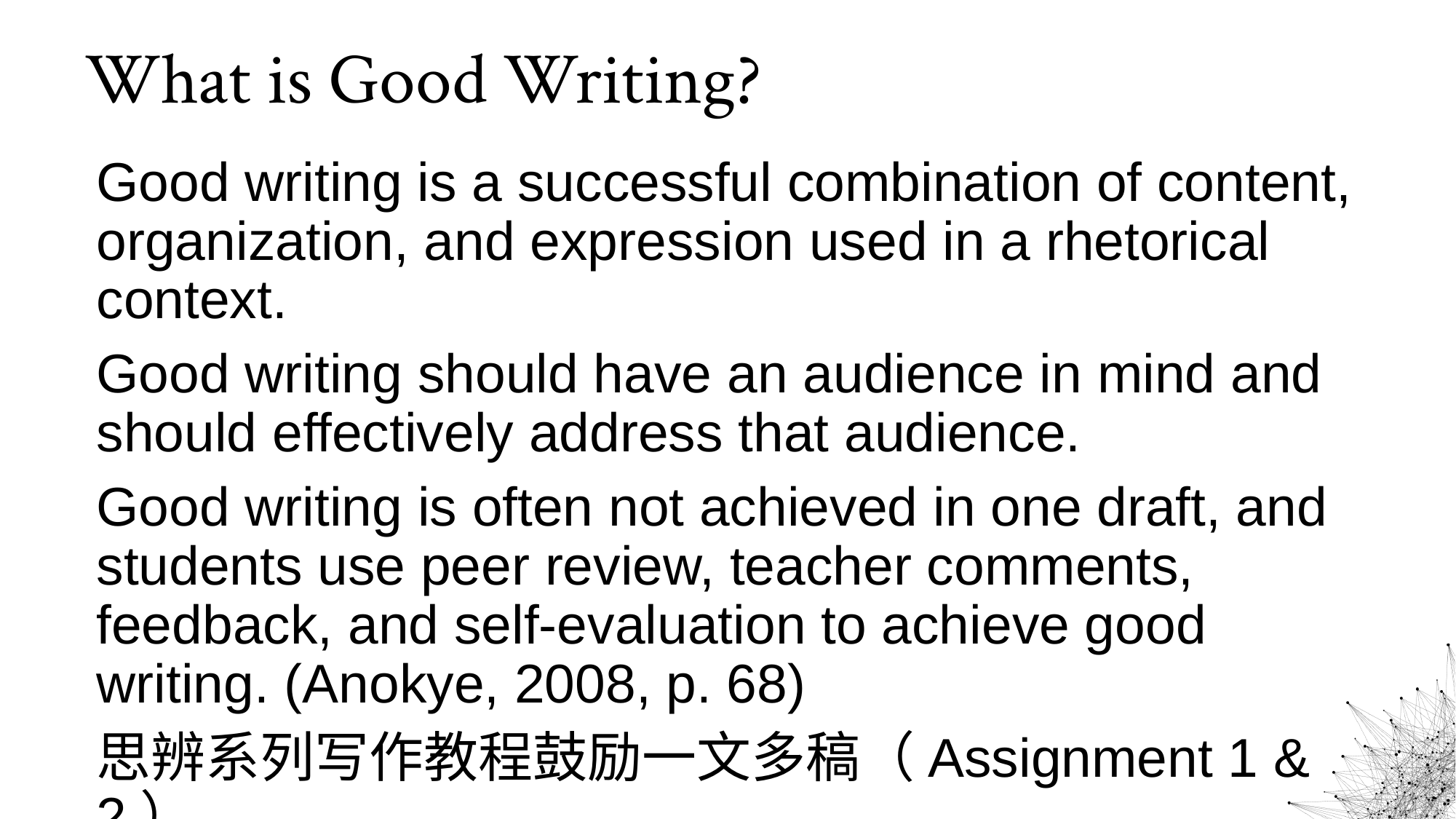

# What is Good Writing?
Good writing is a successful combination of content, organization, and expression used in a rhetorical context.
Good writing should have an audience in mind and should effectively address that audience.
Good writing is often not achieved in one draft, and students use peer review, teacher comments, feedback, and self-evaluation to achieve good writing. (Anokye, 2008, p. 68)
思辨系列写作教程鼓励一文多稿（Assignment 1 & 2）